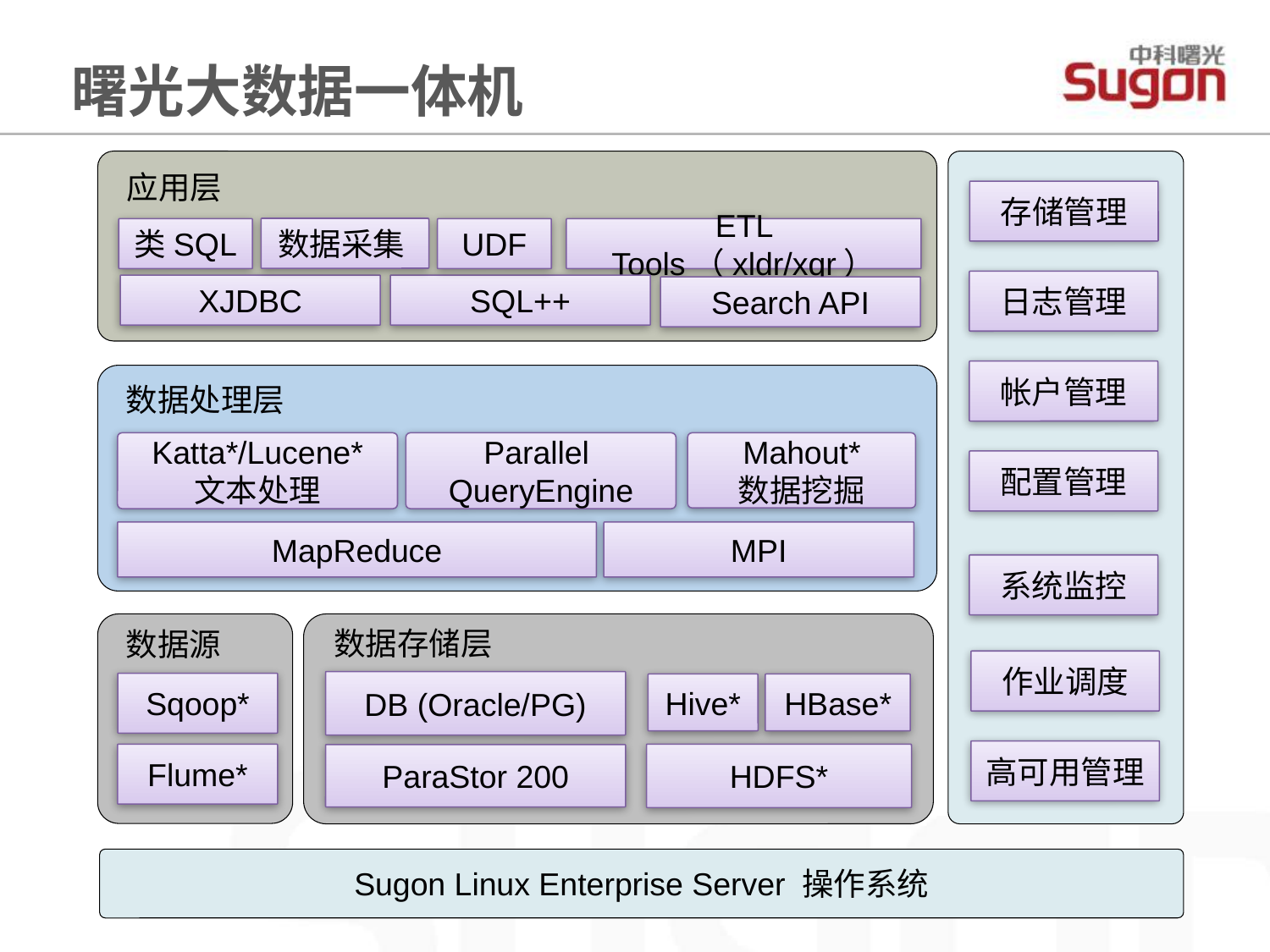

曙光大数据一体机

应用层
存储管理
数据采集
类SQL
UDF
ETL Tools（xldr/xqr）
日志管理
SQL++
XJDBC
Search API
帐户管理

数据处理层
Mahout*
数据挖掘
Katta*/Lucene*
文本处理
Parallel
QueryEngine
配置管理
MapReduce
MPI
系统监控

数据存储层
数据源
作业调度
DB (Oracle/PG)
Sqoop*
Hive*
HBase*
高可用管理
Flume*
HDFS*
ParaStor 200
Sugon Linux Enterprise Server 操作系统